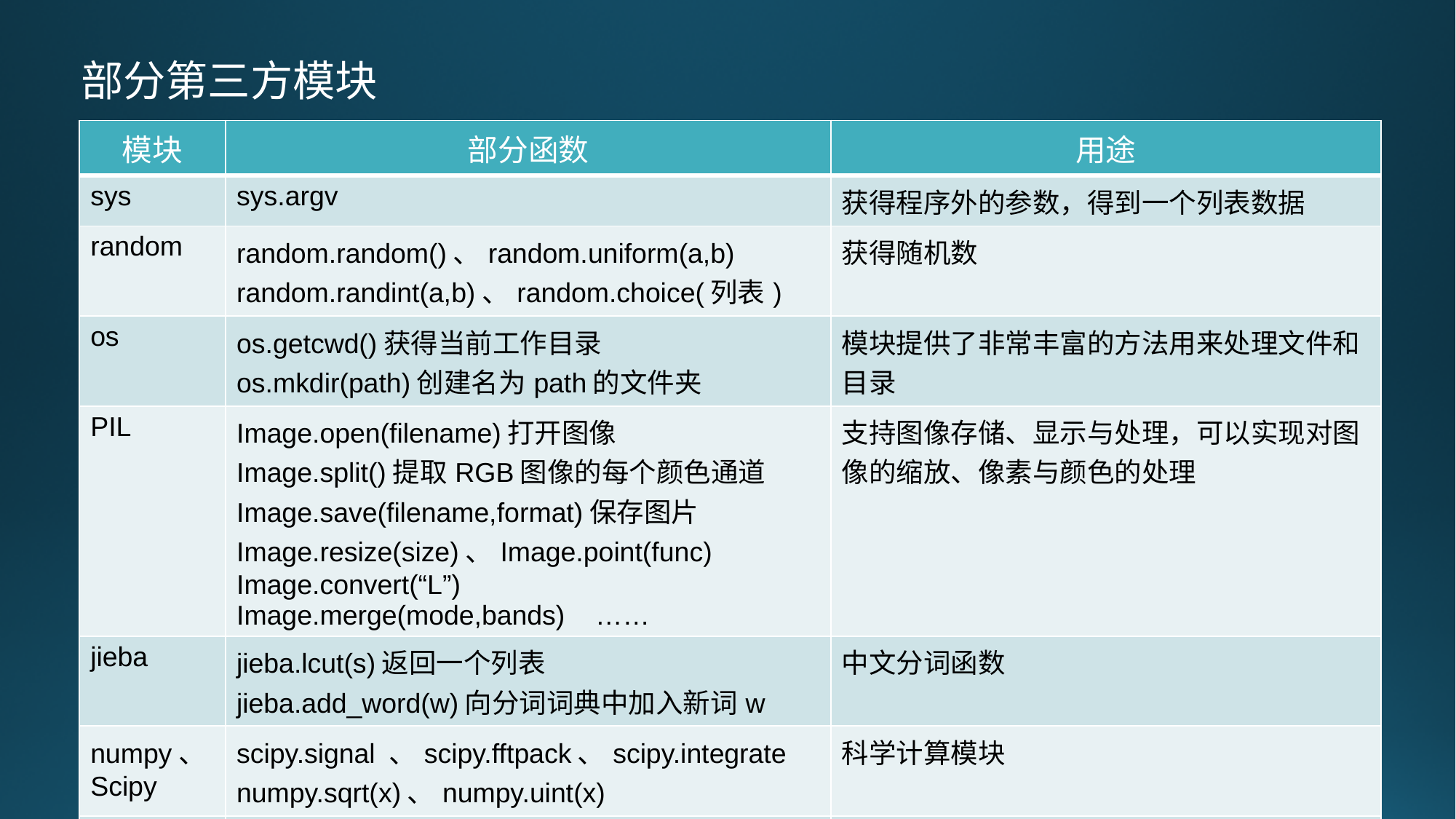

部分第三方模块
| 模块 | 部分函数 | 用途 |
| --- | --- | --- |
| sys | sys.argv | 获得程序外的参数，得到一个列表数据 |
| random | random.random()、random.uniform(a,b) random.randint(a,b)、random.choice(列表) | 获得随机数 |
| os | os.getcwd()获得当前工作目录 os.mkdir(path)创建名为path的文件夹 | 模块提供了非常丰富的方法用来处理文件和目录 |
| PIL | Image.open(filename)打开图像 Image.split()提取RGB图像的每个颜色通道 Image.save(filename,format)保存图片 Image.resize(size)、Image.point(func) Image.convert(“L”) Image.merge(mode,bands) …… | 支持图像存储、显示与处理，可以实现对图像的缩放、像素与颜色的处理 |
| jieba | jieba.lcut(s)返回一个列表 jieba.add\_word(w)向分词词典中加入新词w | 中文分词函数 |
| numpy、Scipy | scipy.signal 、scipy.fftpack、scipy.integrate numpy.sqrt(x)、numpy.uint(x) | 科学计算模块 |
| matplotlib |  | 数据绘图功能 |